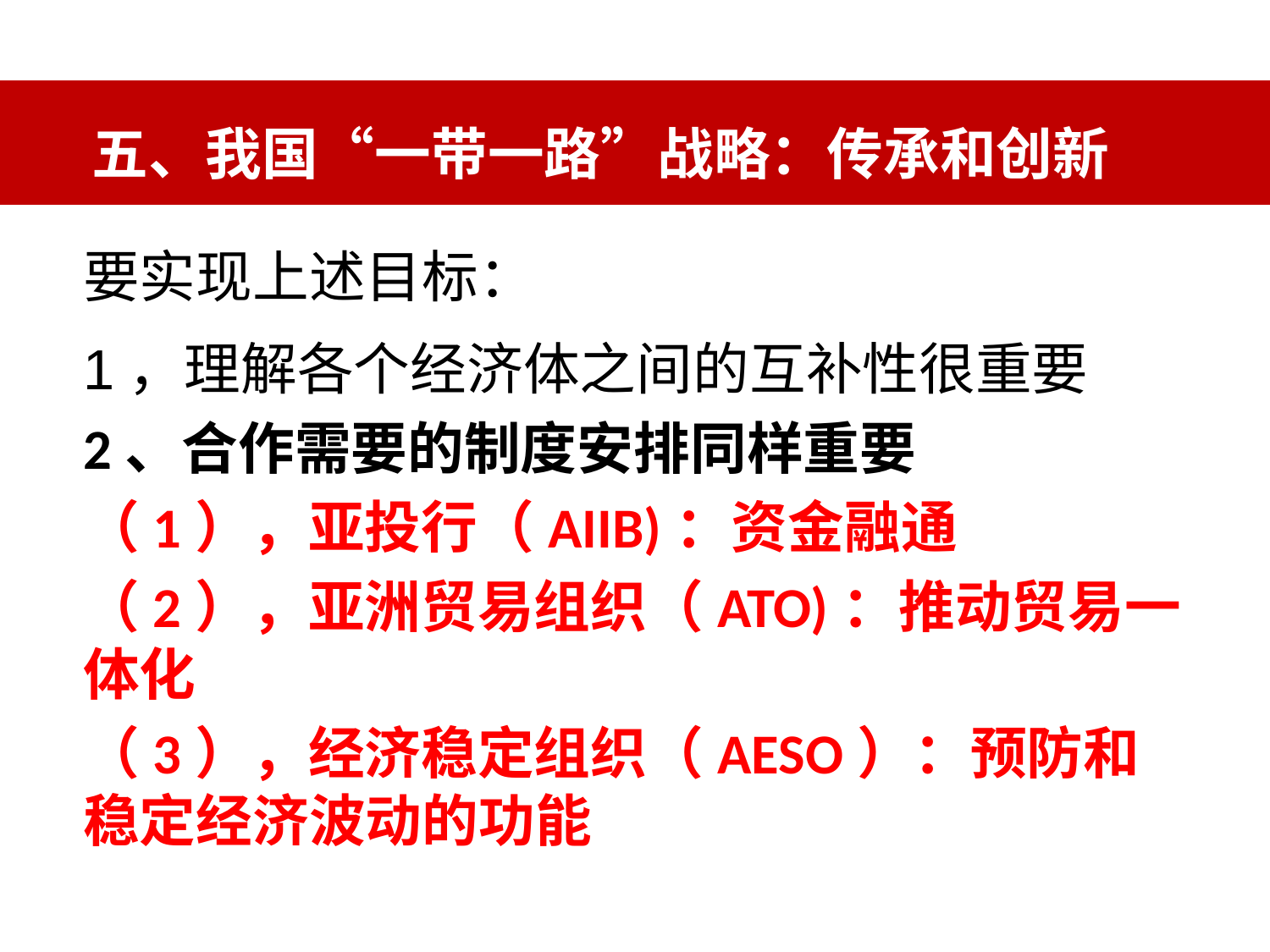

# 五、我国“一带一路”战略：传承和创新
要实现上述目标：
1，理解各个经济体之间的互补性很重要
2、合作需要的制度安排同样重要
（1），亚投行（AIIB)：资金融通
（2），亚洲贸易组织（ATO)：推动贸易一体化
（3），经济稳定组织（AESO）：预防和稳定经济波动的功能